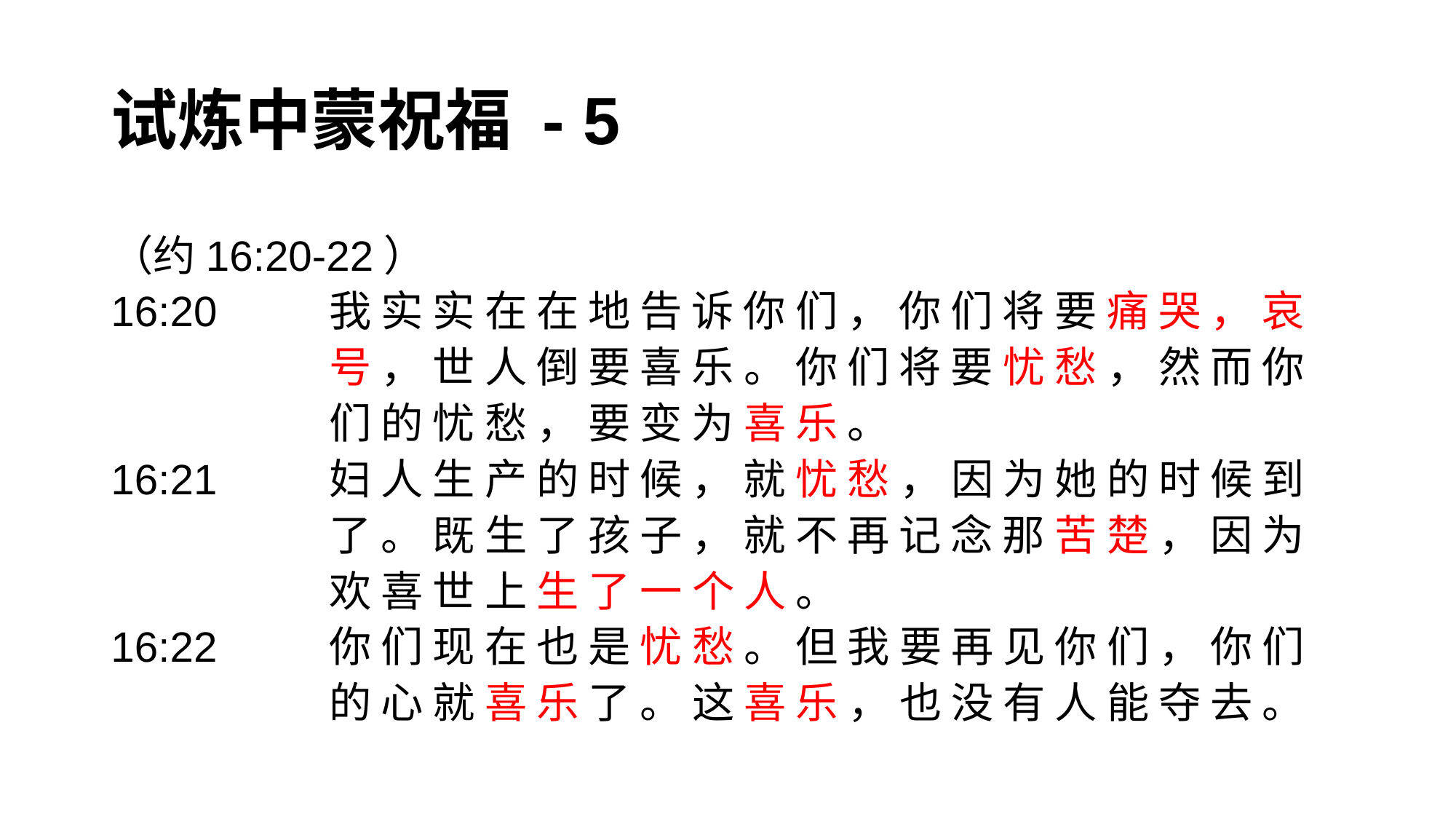

# 试炼中蒙祝福 - 5
（约16:20-22）
16:20		我 实 实 在 在 地 告 诉 你 们 ， 你 们 将 要 痛 哭 ， 哀 		号 ， 世 人 倒 要 喜 乐 。 你 们 将 要 忧 愁 ， 然 而 你
		们 的 忧 愁 ， 要 变 为 喜 乐 。
16:21	  	妇 人 生 产 的 时 候 ， 就 忧 愁 ， 因 为 她 的 时 候 到
		了 。 既 生 了 孩 子 ， 就 不 再 记 念 那 苦 楚 ， 因 为
		欢 喜 世 上 生 了 一 个 人 。
16:22	  	你 们 现 在 也 是 忧 愁 。 但 我 要 再 见 你 们 ， 你 们 		的 心 就 喜 乐 了 。 这 喜 乐 ， 也 没 有 人 能 夺 去 。